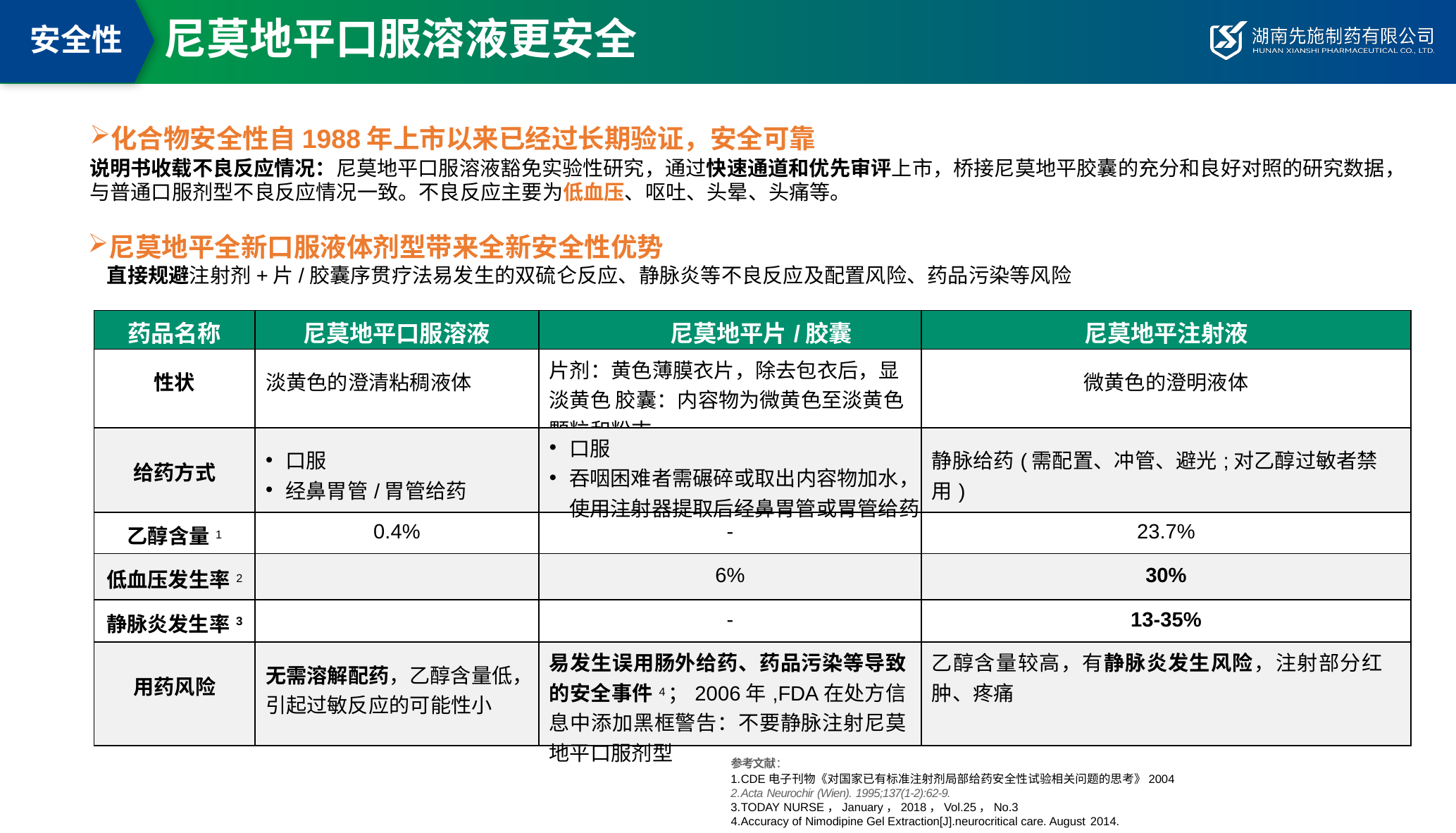

# 尼莫地平口服溶液更安全
安全性
化合物安全性自1988年上市以来已经过长期验证，安全可靠
说明书收载不良反应情况：尼莫地平口服溶液豁免实验性研究，通过快速通道和优先审评上市，桥接尼莫地平胶囊的充分和良好对照的研究数据，与普通口服剂型不良反应情况一致。不良反应主要为低血压、呕吐、头晕、头痛等。

尼莫地平全新口服液体剂型带来全新安全性优势
   直接规避注射剂+片/胶囊序贯疗法易发生的双硫仑反应、静脉炎等不良反应及配置风险、药品污染等风险
| 药品名称 | 尼莫地平口服溶液 | 尼莫地平片/胶囊 | 尼莫地平注射液 |
| --- | --- | --- | --- |
| 性状 | 淡黄色的澄清粘稠液体 | 片剂：黄色薄膜衣片，除去包衣后，显淡黄色 胶囊：内容物为微黄色至淡黄色颗粒和粉末 | 微黄色的澄明液体 |
| 给药方式 | 口服 经鼻胃管/胃管给药 | 口服 吞咽困难者需碾碎或取出内容物加水，使用注射器提取后经鼻胃管或胃管给药 | 静脉给药(需配置、冲管、避光;对乙醇过敏者禁用) |
| 乙醇含量1 | 0.4% | - | 23.7% |
| 低血压发生率2 |  | 6% | 30% |
| 静脉炎发生率3 |  | - | 13-35% |
| 用药风险 | 无需溶解配药，乙醇含量低， 引起过敏反应的可能性小 | 易发生误用肠外给药、药品污染等导致的安全事件4；2006年,FDA在处方信息中添加黑框警告：不要静脉注射尼莫地平口服剂型 | 乙醇含量较高，有静脉炎发生风险，注射部分红肿、疼痛 |
参考文献：
CDE电子刊物《对国家已有标准注射剂局部给药安全性试验相关问题的思考》2004
Acta Neurochir (Wien). 1995;137(1-2):62-9.
TODAY NURSE，January，2018，Vol.25，No.3
Accuracy of Nimodipine Gel Extraction[J].neurocritical care. August 2014.